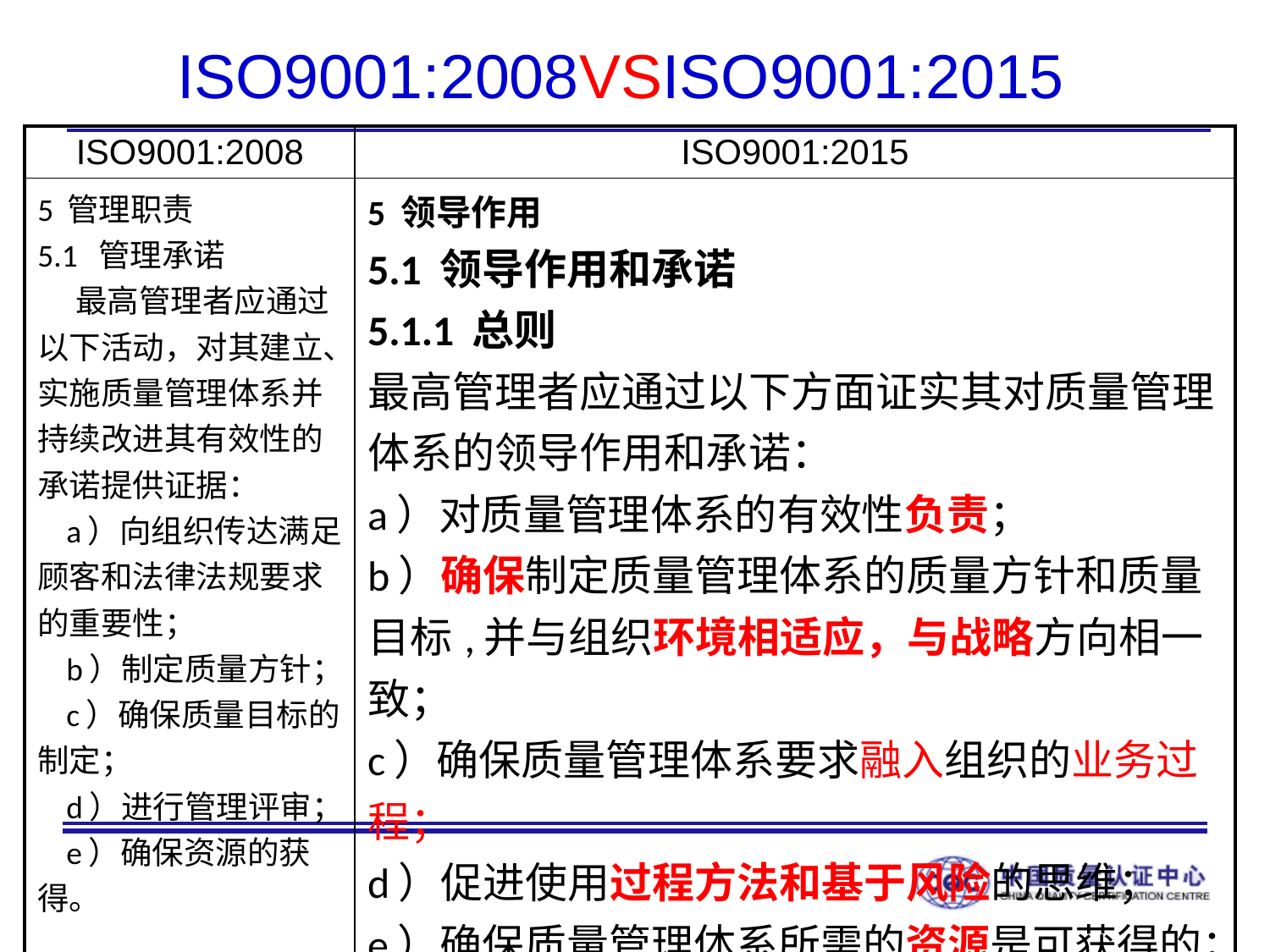

# ISO9001:2008VSISO9001:2015
| ISO9001:2008 | ISO9001:2015 |
| --- | --- |
| 5 管理职责 5.1 管理承诺 最高管理者应通过以下活动，对其建立、实施质量管理体系并持续改进其有效性的承诺提供证据： a）向组织传达满足顾客和法律法规要求的重要性； b）制定质量方针； c）确保质量目标的制定； d）进行管理评审； e）确保资源的获得。 | 5 领导作用 5.1 领导作用和承诺 5.1.1 总则 最高管理者应通过以下方面证实其对质量管理体系的领导作用和承诺： a）对质量管理体系的有效性负责； b）确保制定质量管理体系的质量方针和质量目标,并与组织环境相适应，与战略方向相一致； c）确保质量管理体系要求融入组织的业务过程； d）促进使用过程方法和基于风险的思维； e）确保质量管理体系所需的资源是可获得的； |